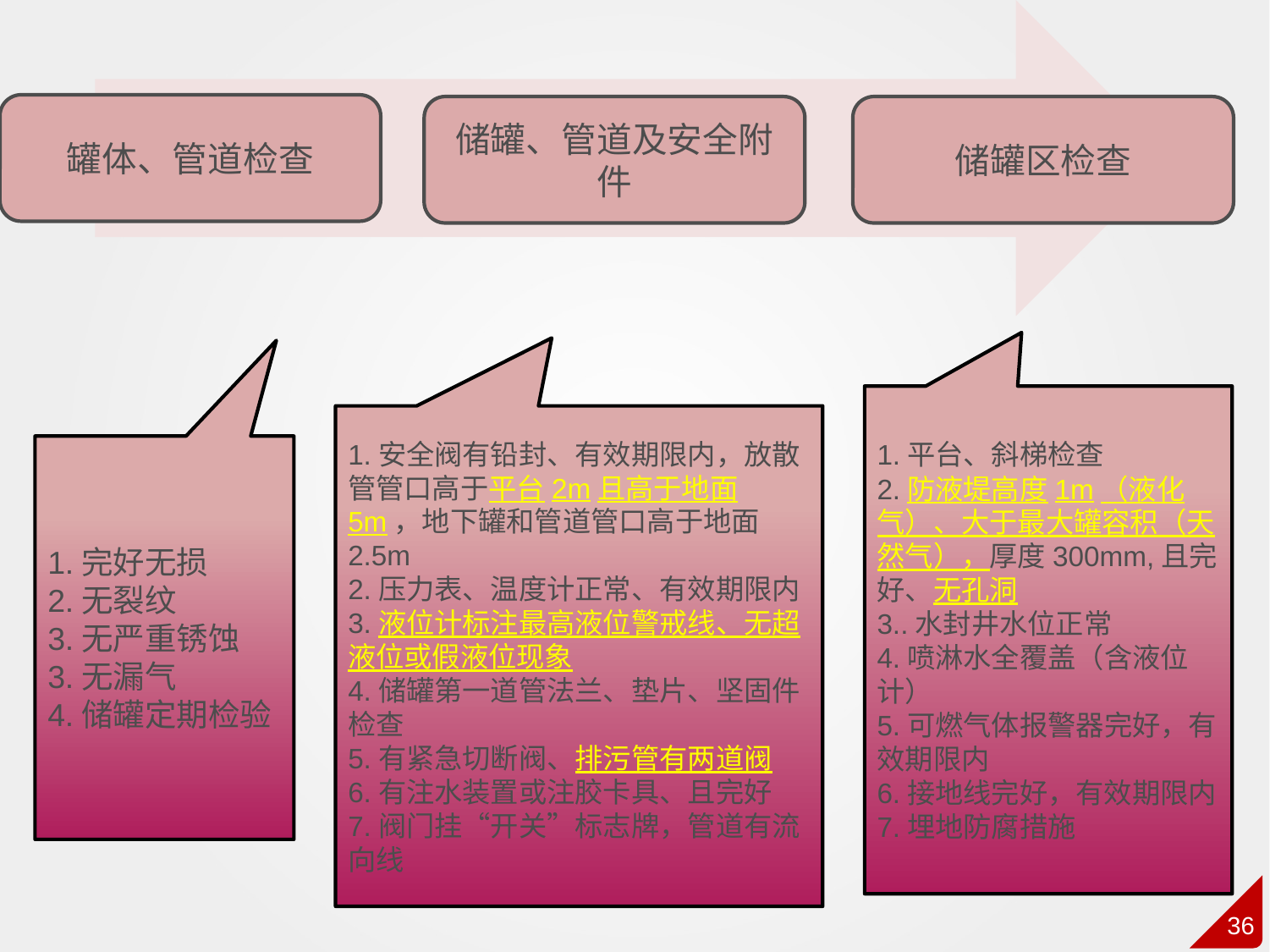

罐体、管道检查
储罐、管道及安全附件
储罐区检查
4.储罐、管道及附件检查项目：

1.平台、斜梯检查
2.防液堤高度1m（液化气）、大于最大罐容积（天然气），厚度300mm,且完好、无孔洞
3..水封井水位正常
4.喷淋水全覆盖（含液位计）
5.可燃气体报警器完好，有效期限内
6.接地线完好，有效期限内
7.埋地防腐措施
1.安全阀有铅封、有效期限内，放散管管口高于平台2m且高于地面5m，地下罐和管道管口高于地面2.5m
2.压力表、温度计正常、有效期限内
3.液位计标注最高液位警戒线、无超液位或假液位现象
4.储罐第一道管法兰、垫片、坚固件检查
5.有紧急切断阀、排污管有两道阀
6.有注水装置或注胶卡具、且完好
7.阀门挂“开关”标志牌，管道有流向线
1.完好无损
2.无裂纹
3.无严重锈蚀
3.无漏气
4.储罐定期检验